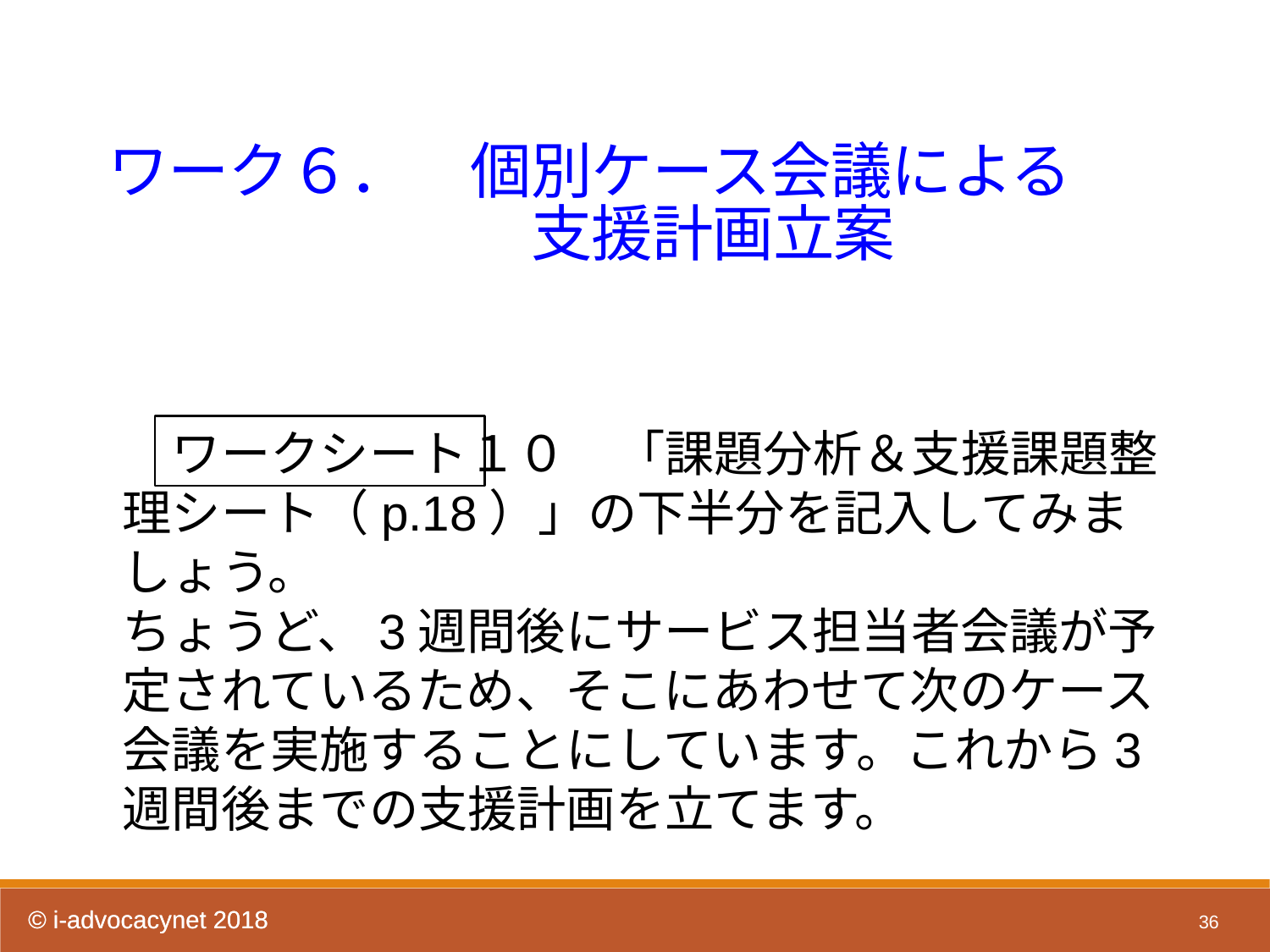

ワーク６．　個別ケース会議による
　　　　　　　支援計画立案

　ワークシート１０　「課題分析＆支援課題整理シート（p.18）」の下半分を記入してみましょう。
ちょうど、3週間後にサービス担当者会議が予定されているため、そこにあわせて次のケース会議を実施することにしています。これから3週間後までの支援計画を立てます。

36
© i-advocacynet 2018